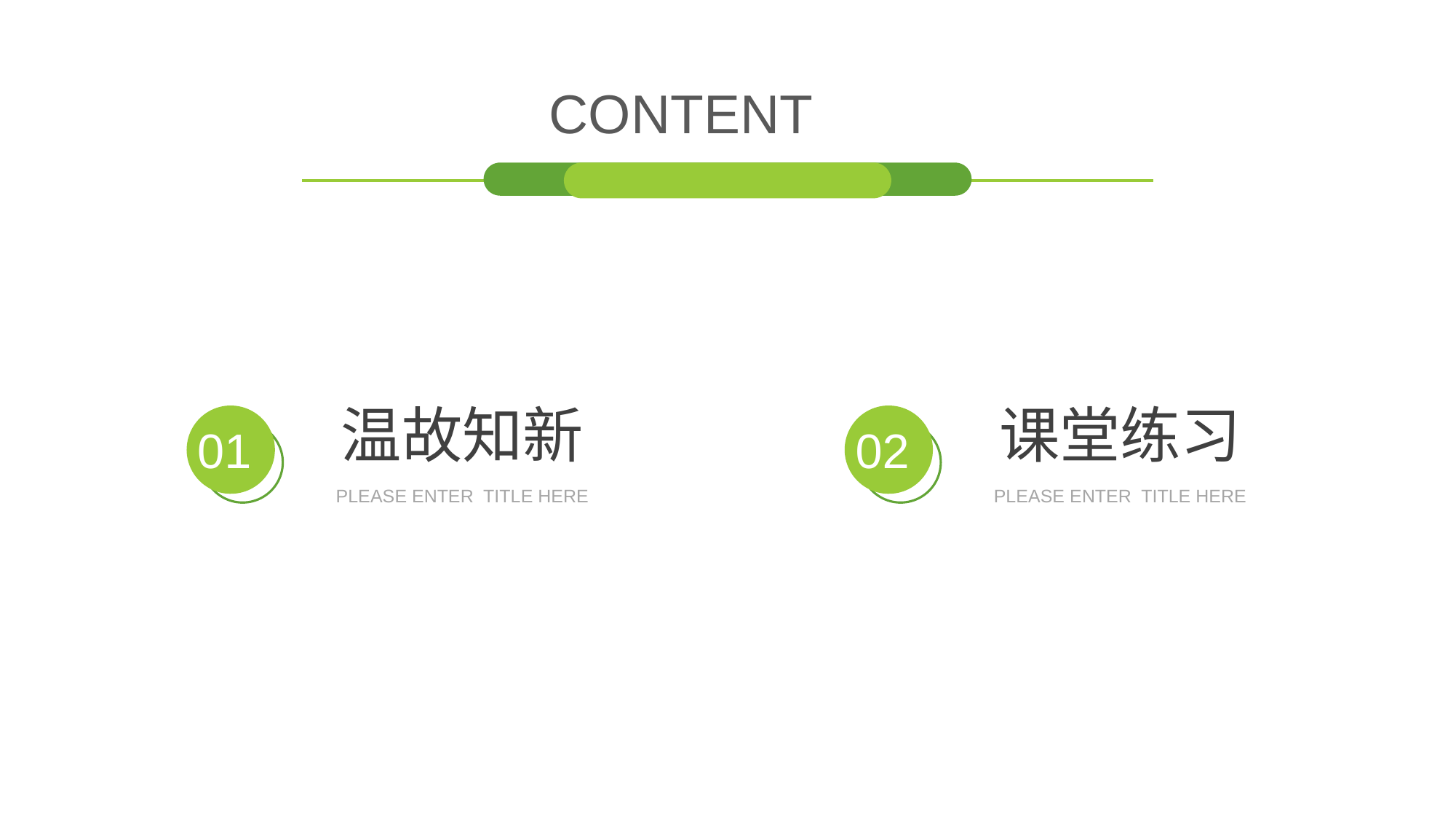

CONTENT

温故知新
PLEASE ENTER  TITLE HERE

01

课堂练习
PLEASE ENTER  TITLE HERE

02